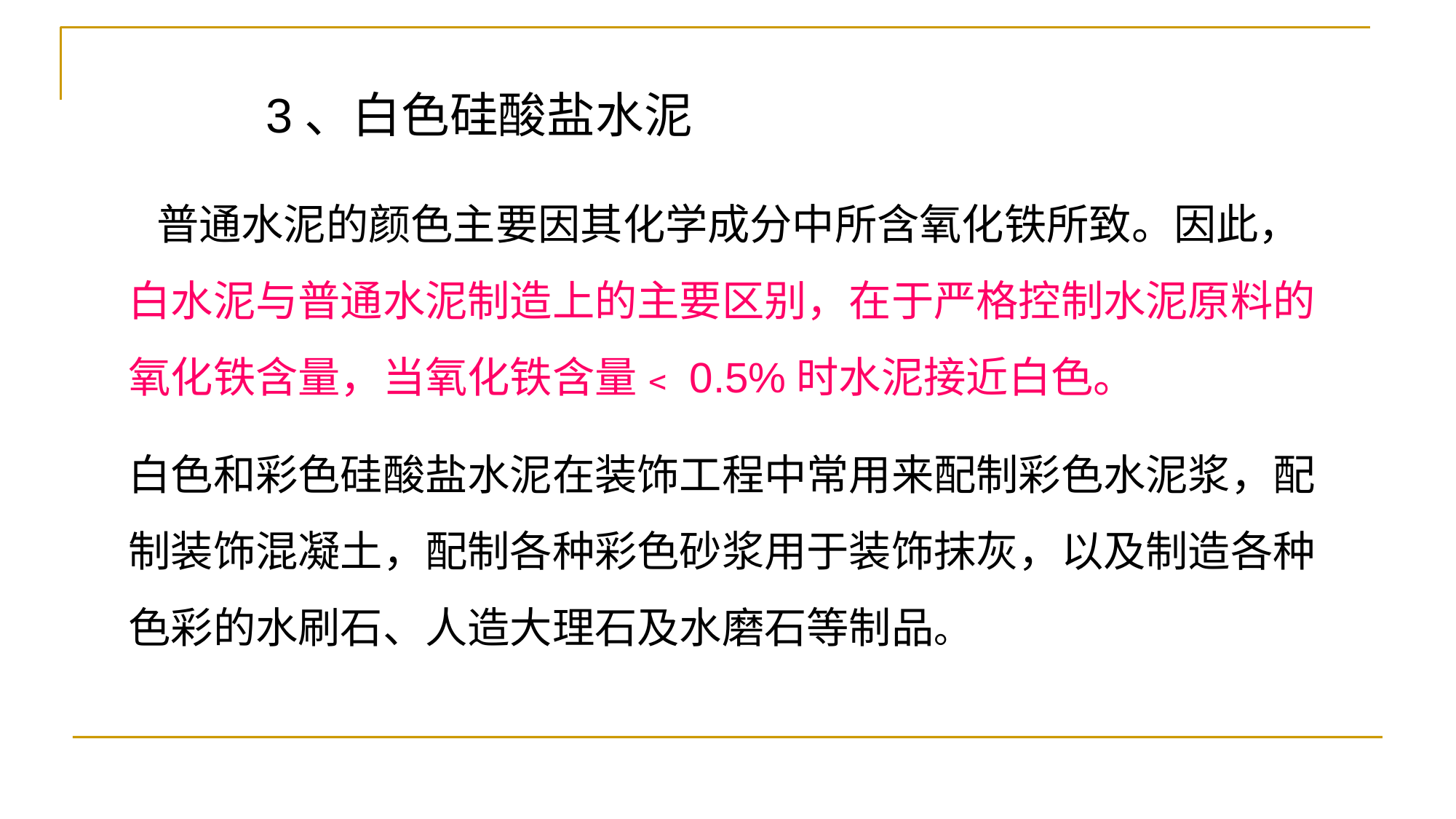

# 3、白色硅酸盐水泥
   普通水泥的颜色主要因其化学成分中所含氧化铁所致。因此，白水泥与普通水泥制造上的主要区别，在于严格控制水泥原料的氧化铁含量，当氧化铁含量﹤0.5%时水泥接近白色。
白色和彩色硅酸盐水泥在装饰工程中常用来配制彩色水泥浆，配制装饰混凝土，配制各种彩色砂浆用于装饰抹灰，以及制造各种色彩的水刷石、人造大理石及水磨石等制品。